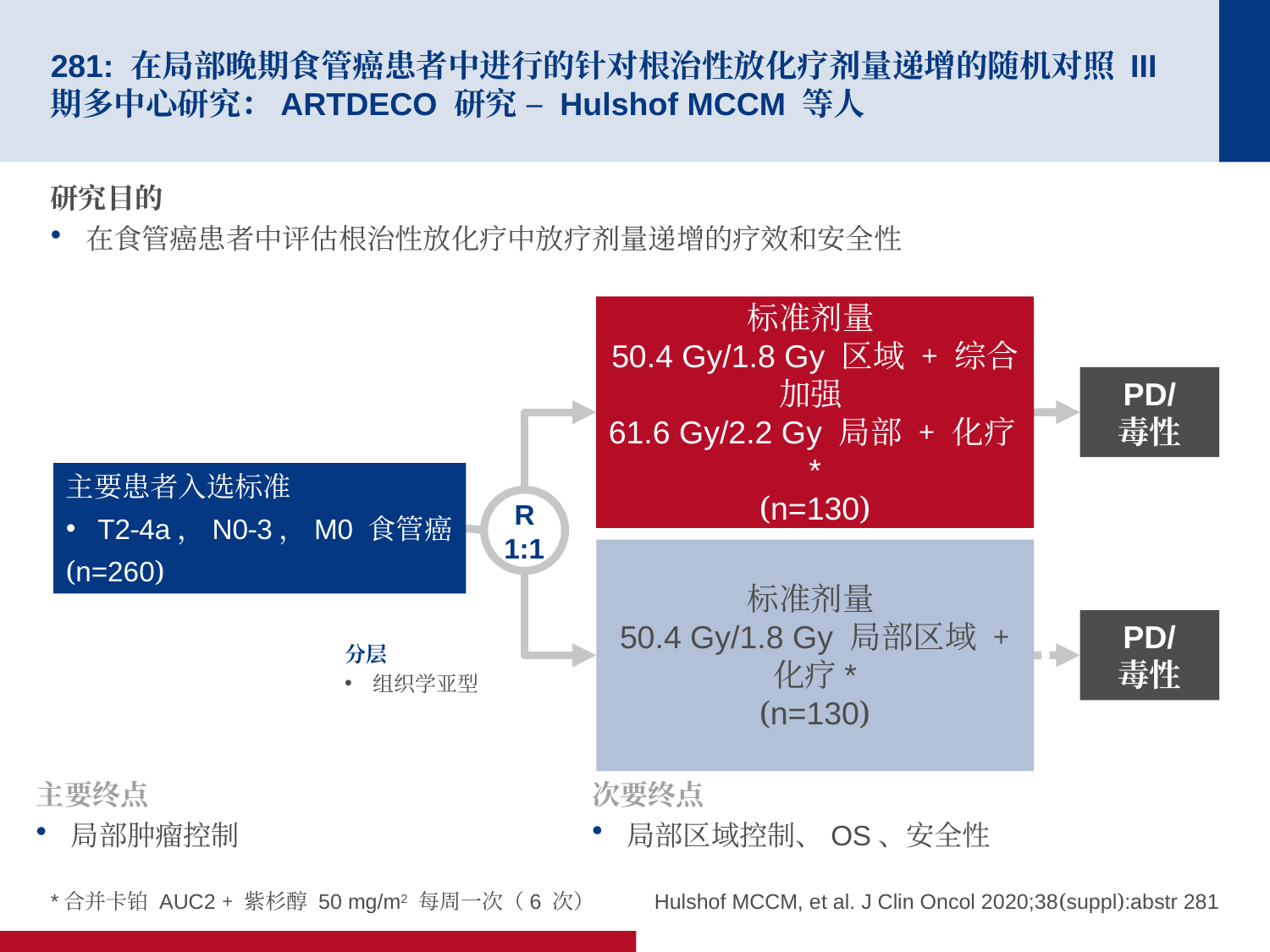

# 281: 在局部晚期食管癌患者中进行的针对根治性放化疗剂量递增的随机对照 III 期多中心研究：ARTDECO 研究 – Hulshof MCCM 等人
研究目的
在食管癌患者中评估根治性放化疗中放疗剂量递增的疗效和安全性
标准剂量
50.4 Gy/1.8 Gy 区域 + 综合加强
61.6 Gy/2.2 Gy 局部 + 化疗*
(n=130)
PD/
毒性
分层
?
主要患者入选标准
T2-4a，N0-3，M0 食管癌
(n=260)
R
1:1
标准剂量
50.4 Gy/1.8 Gy 局部区域 + 化疗*
(n=130)
PD/
毒性
分层
组织学亚型
主要终点
局部肿瘤控制

次要终点
局部区域控制、OS、安全性
*合并卡铂 AUC2 + 紫杉醇 50 mg/m2 每周一次（6 次）
Hulshof MCCM, et al. J Clin Oncol 2020;38(suppl):abstr 281